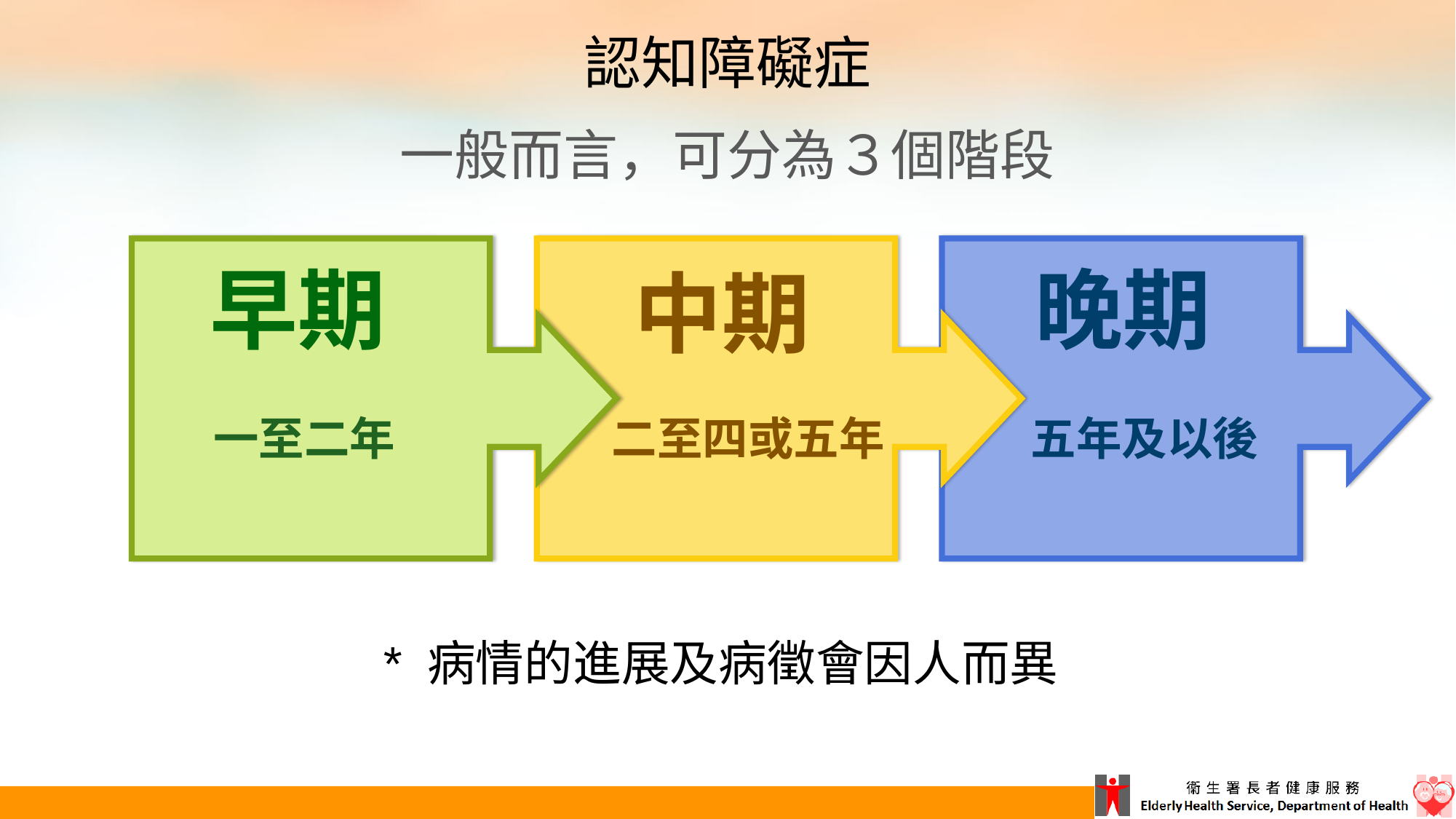

認知障礙症
一般而言，可分為３個階段

早期
晚期
中期
一至二年
二至四或五年
五年及以後
* 病情的進展及病徵會因人而異